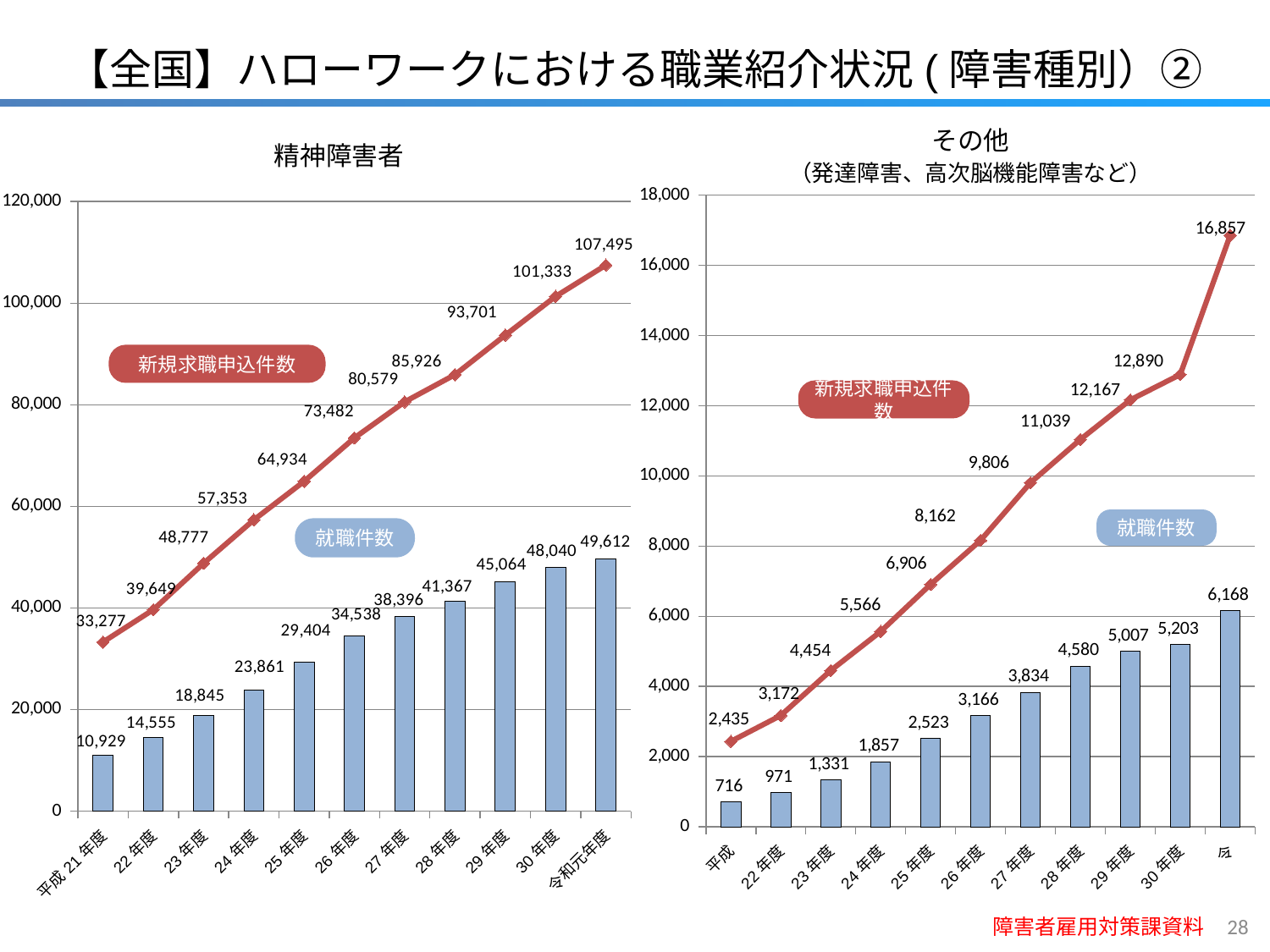

【全国】ハローワークにおける職業紹介状況(障害種別）②

その他
（発達障害、高次脳機能障害など）
精神障害者

### Chart

| Category | 系列 1 | 系列 2 |
|---|---|---|
| 平成21年度 | 10929.0 | 33277.0 |
| 22年度 | 14555.0 | 39649.0 |
| 23年度 | 18845.0 | 48777.0 |
| 24年度 | 23861.0 | 57353.0 |
| 25年度 | 29404.0 | 64934.0 |
| 26年度 | 34538.0 | 73482.0 |
| 27年度 | 38396.0 | 80579.0 |
| 28年度 | 41367.0 | 85926.0 |
| 29年度 | 45064.0 | 93701.0 |
| 30年度 | 48040.0 | 101333.0 |
| 令和元年度 | 49612.0 | 107495.0 |

### Chart

| Category | 系列 1 | 系列 2 |
|---|---|---|
| 平成21年度 | 716.0 | 2435.0 |
| 22年度 | 971.0 | 3172.0 |
| 23年度 | 1331.0 | 4454.0 |
| 24年度 | 1857.0 | 5566.0 |
| 25年度 | 2523.0 | 6906.0 |
| 26年度 | 3166.0 | 8162.0 |
| 27年度 | 3834.0 | 9806.0 |
| 28年度 | 4580.0 | 11039.0 |
| 29年度 | 5007.0 | 12167.0 |
| 30年度 | 5203.0 | 12890.0 |
| 令和元年度 | 6168.0 | 16857.0 |
新規求職申込件数
新規求職申込件数
就職件数
就職件数
障害者雇用対策課資料
28